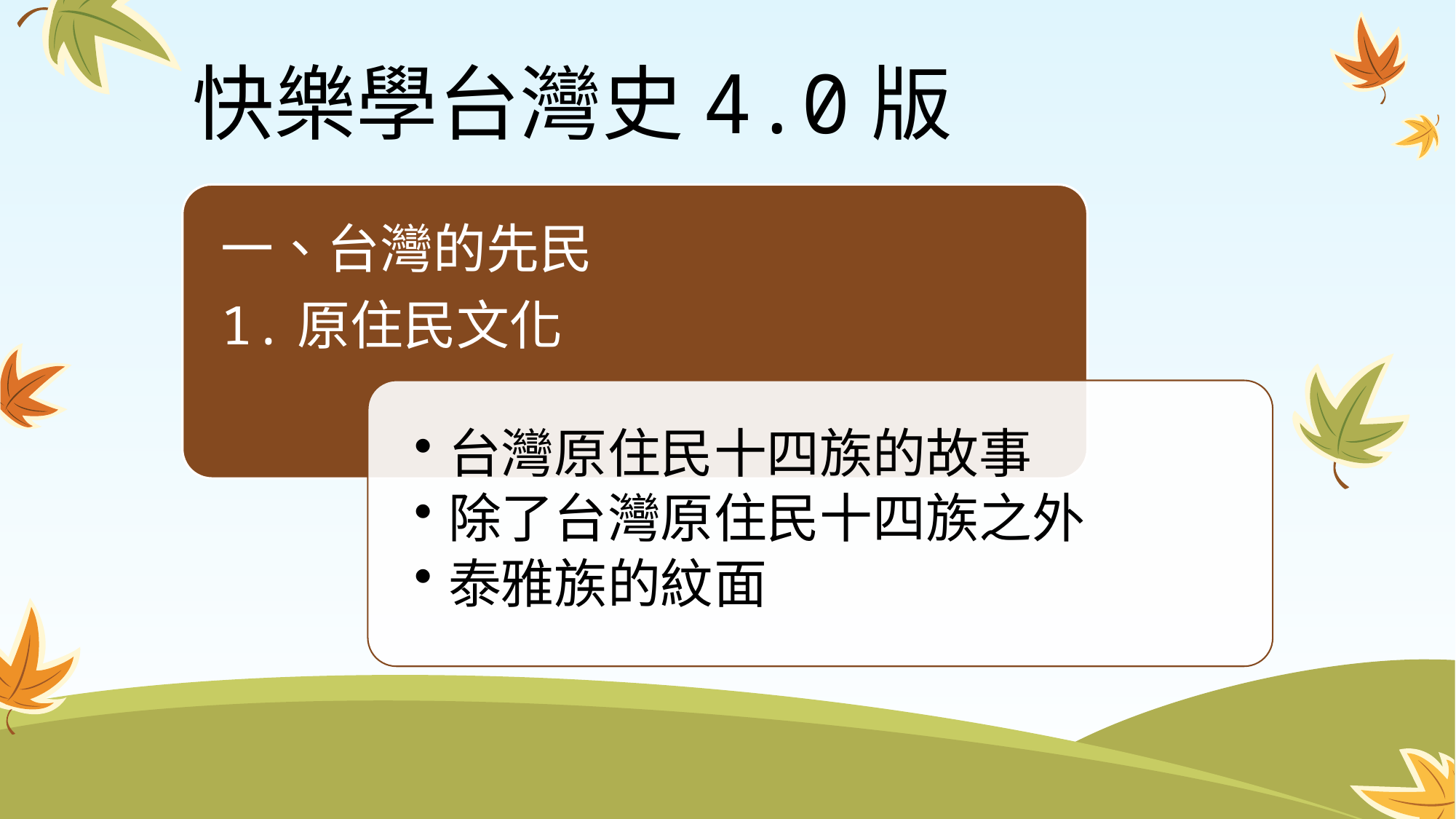

# 快樂學台灣史4.0版
一、台灣的先民
1.原住民文化
台灣原住民十四族的故事
除了台灣原住民十四族之外
泰雅族的紋面